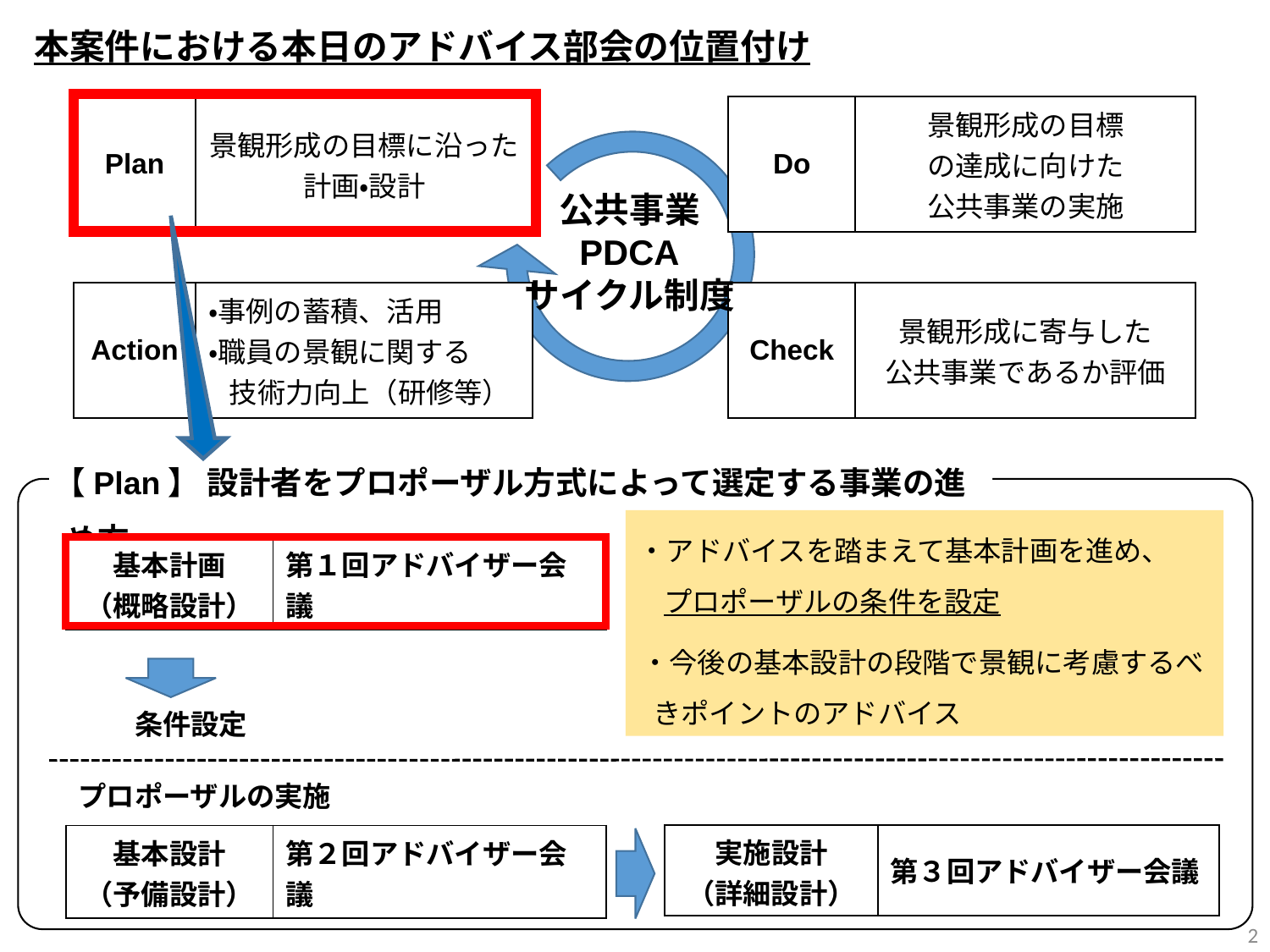

本案件における本日のアドバイス部会の位置付け

| Plan | 景観形成の目標に沿った計画・設計 |  | Do | 景観形成の目標 の達成に向けた 公共事業の実施 |
| --- | --- | --- | --- | --- |
|  |  |  |  |  |
| Action | ・事例の蓄積、活用 ・職員の景観に関する 技術力向上（研修等） |  | Check | 景観形成に寄与した 公共事業であるか評価 |

公共事業
PDCA
サイクル制度

【Plan】 設計者をプロポーザル方式によって選定する事業の進め方

・アドバイスを踏まえて基本計画を進め、
   プロポーザルの条件を設定
・今後の基本設計の段階で景観に考慮するべきポイントのアドバイス
| 基本計画 （概略設計） | 第１回アドバイザー会議 |
| --- | --- |
| 条件設定 プロポーザルの実施 |  |
| 基本設計 （予備設計） | 第２回アドバイザー会議 |

| 実施設計 （詳細設計） | 第３回アドバイザー会議 |
| --- | --- |

2